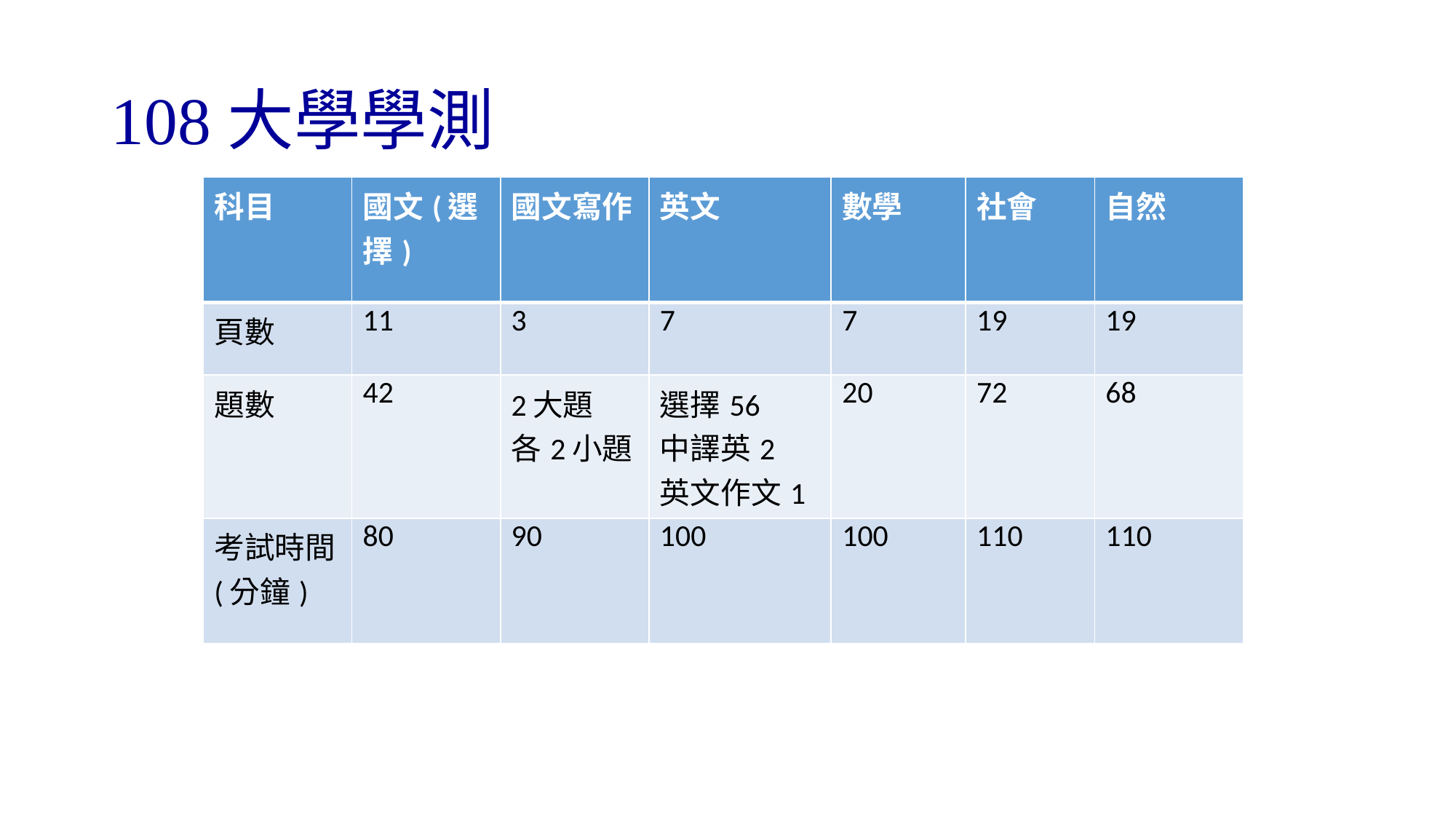

# 108大學學測
| 科目 | 國文(選擇) | 國文寫作 | 英文 | 數學 | 社會 | 自然 |
| --- | --- | --- | --- | --- | --- | --- |
| 頁數 | 11 | 3 | 7 | 7 | 19 | 19 |
| 題數 | 42 | 2大題 各2小題 | 選擇56 中譯英2 英文作文1 | 20 | 72 | 68 |
| 考試時間(分鐘) | 80 | 90 | 100 | 100 | 110 | 110 |